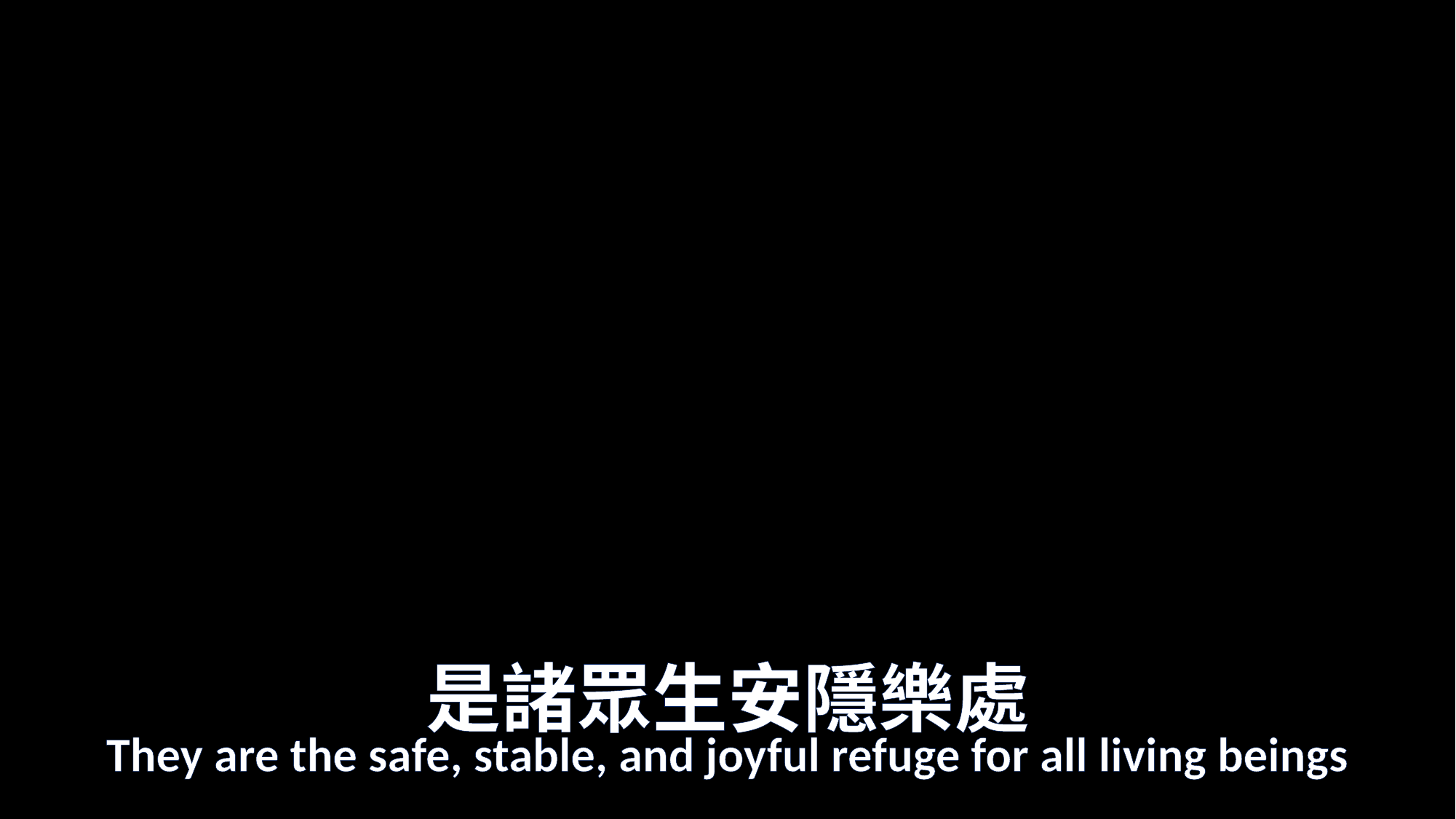

# 是諸眾生安隱樂處
They are the safe, stable, and joyful refuge for all living beings